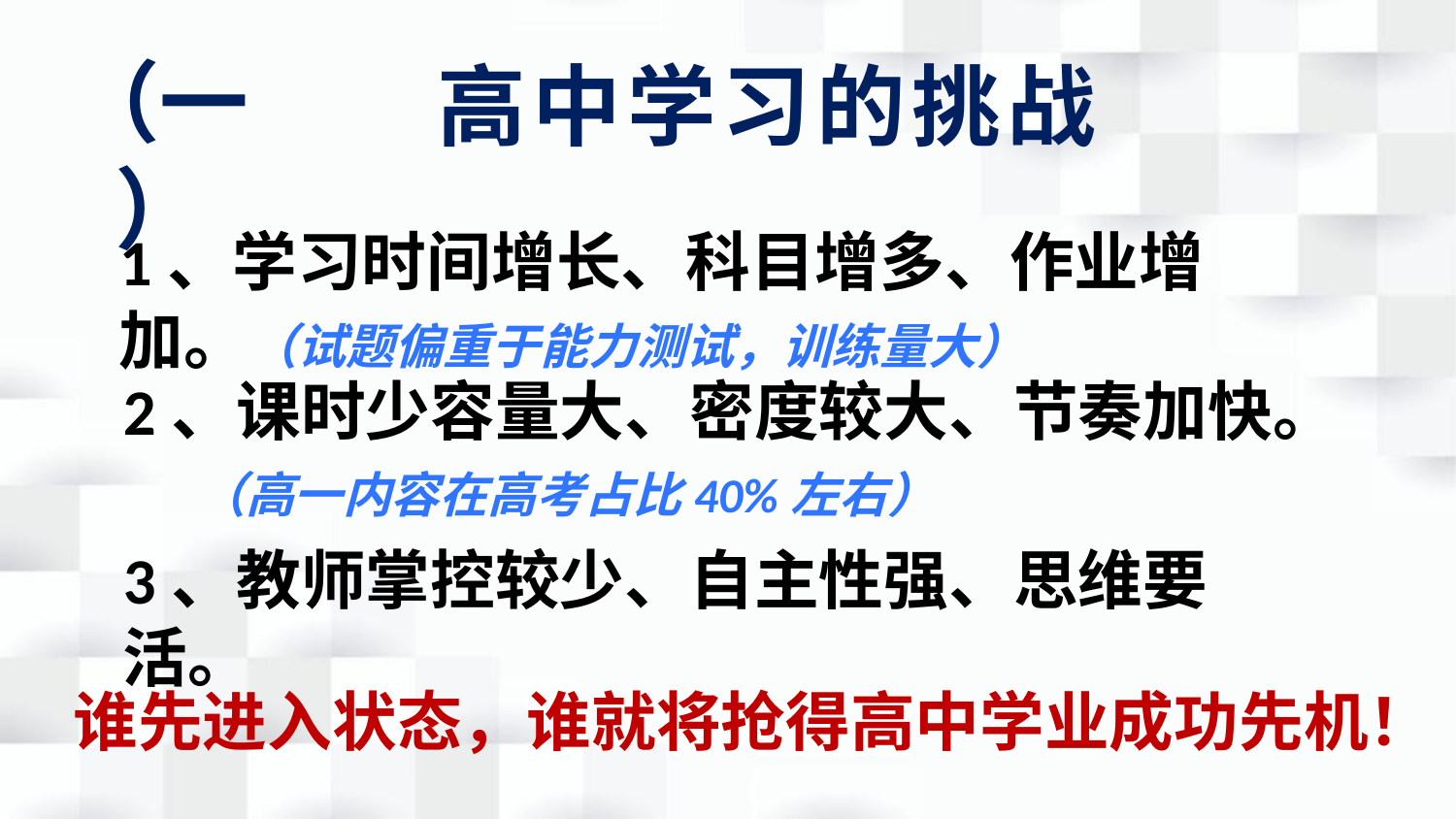

（一）
# 高中学习的挑战
1、学习时间增长、科目增多、作业增加。（试题偏重于能力测试，训练量大）

2、课时少容量大、密度较大、节奏加快。       （高一内容在高考占比40%左右）
3、教师掌控较少、自主性强、思维要活。
谁先进入状态，谁就将抢得高中学业成功先机！